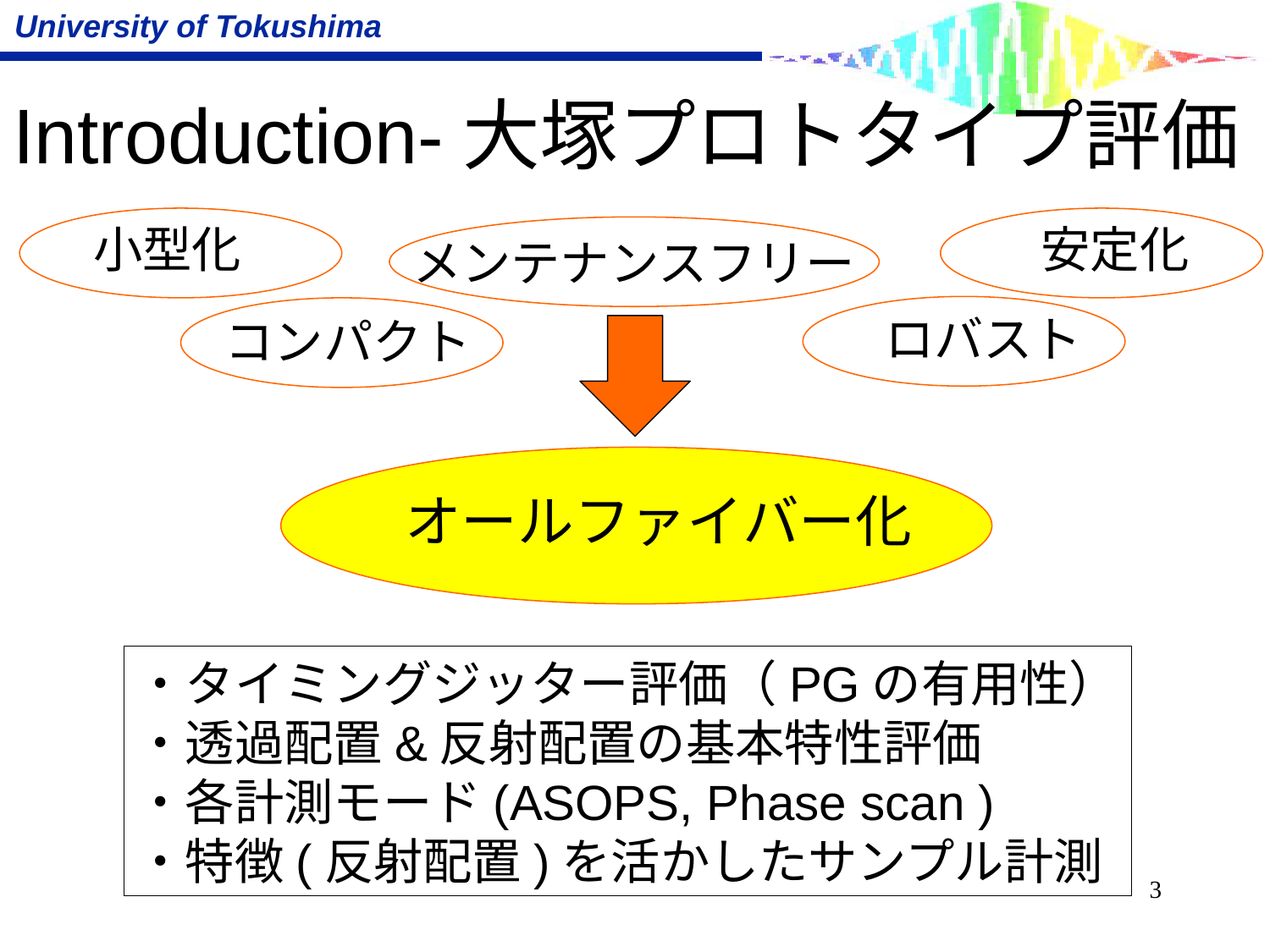

# Introduction-大塚プロトタイプ評価

小型化
安定化

メンテナンスフリー

ロバスト
コンパクト

オールファイバー化
・タイミングジッター評価（PGの有用性）
・透過配置&反射配置の基本特性評価
・各計測モード(ASOPS, Phase scan )
・特徴(反射配置)を活かしたサンプル計測
3